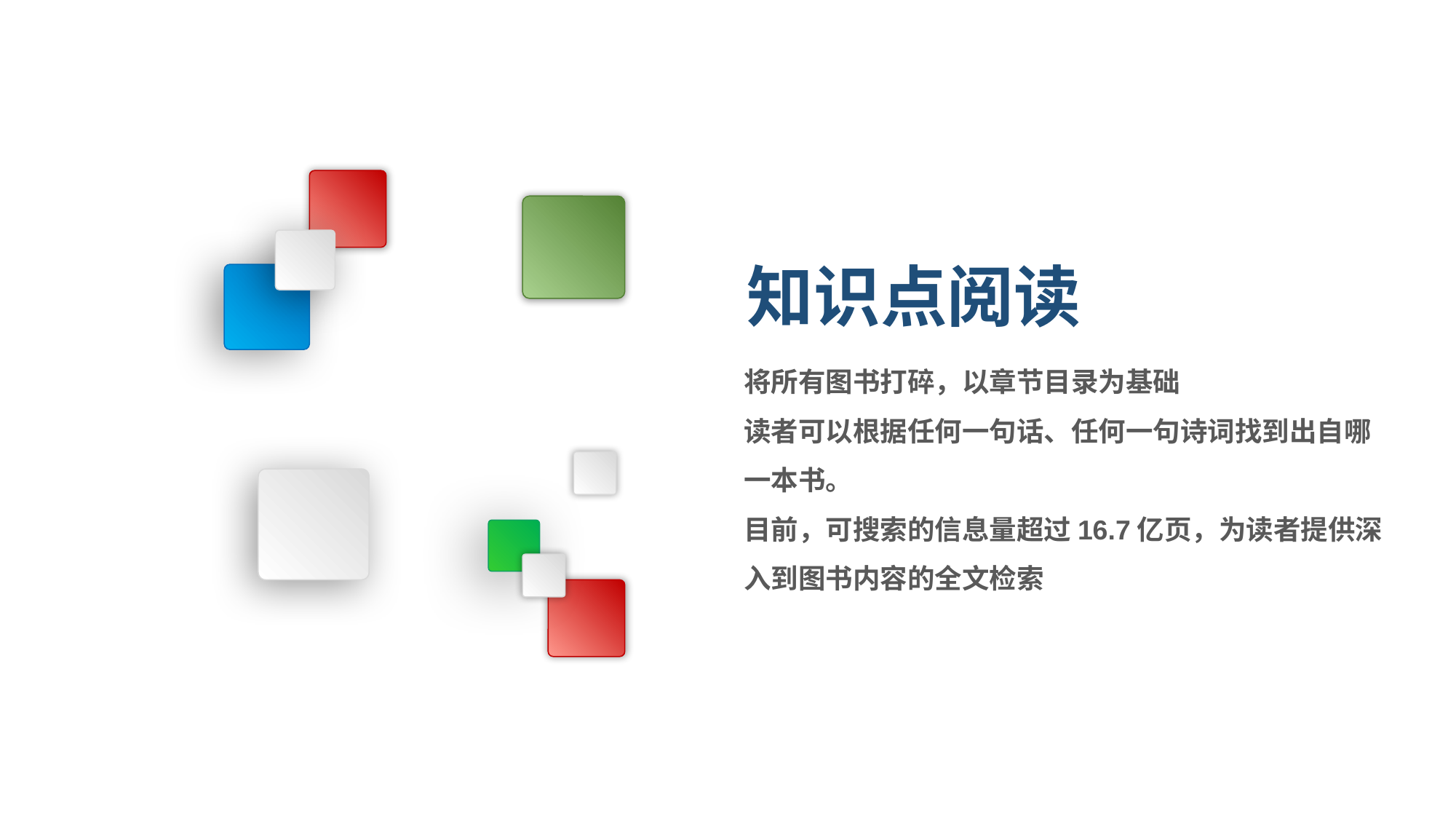

知识点阅读

将所有图书打碎，以章节目录为基础
读者可以根据任何一句话、任何一句诗词找到出自哪一本书。
目前，可搜索的信息量超过16.7亿页，为读者提供深入到图书内容的全文检索